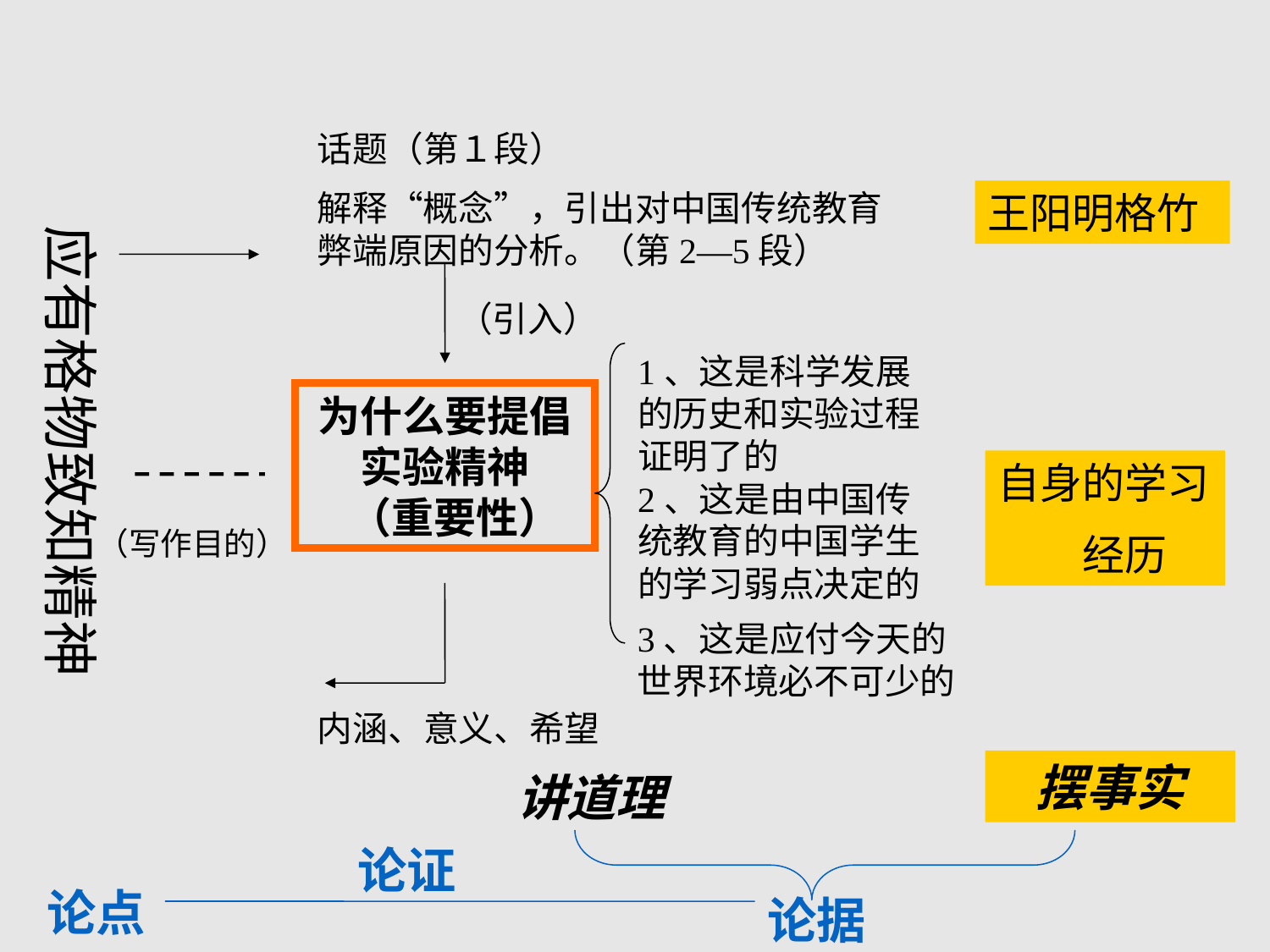

话题（第１段）
解释“概念”，引出对中国传统教育
弊端原因的分析。（第2—5段）
王阳明格竹
应有格物致知精神

（引入）

1、这是科学发展的历史和实验过程证明了的
为什么要提倡实验精神
 （重要性）
自身的学习
　　经历
2、这是由中国传统教育的中国学生的学习弱点决定的

（写作目的）

3、这是应付今天的世界环境必不可少的

内涵、意义、希望
摆事实
讲道理
论证
论点
论据